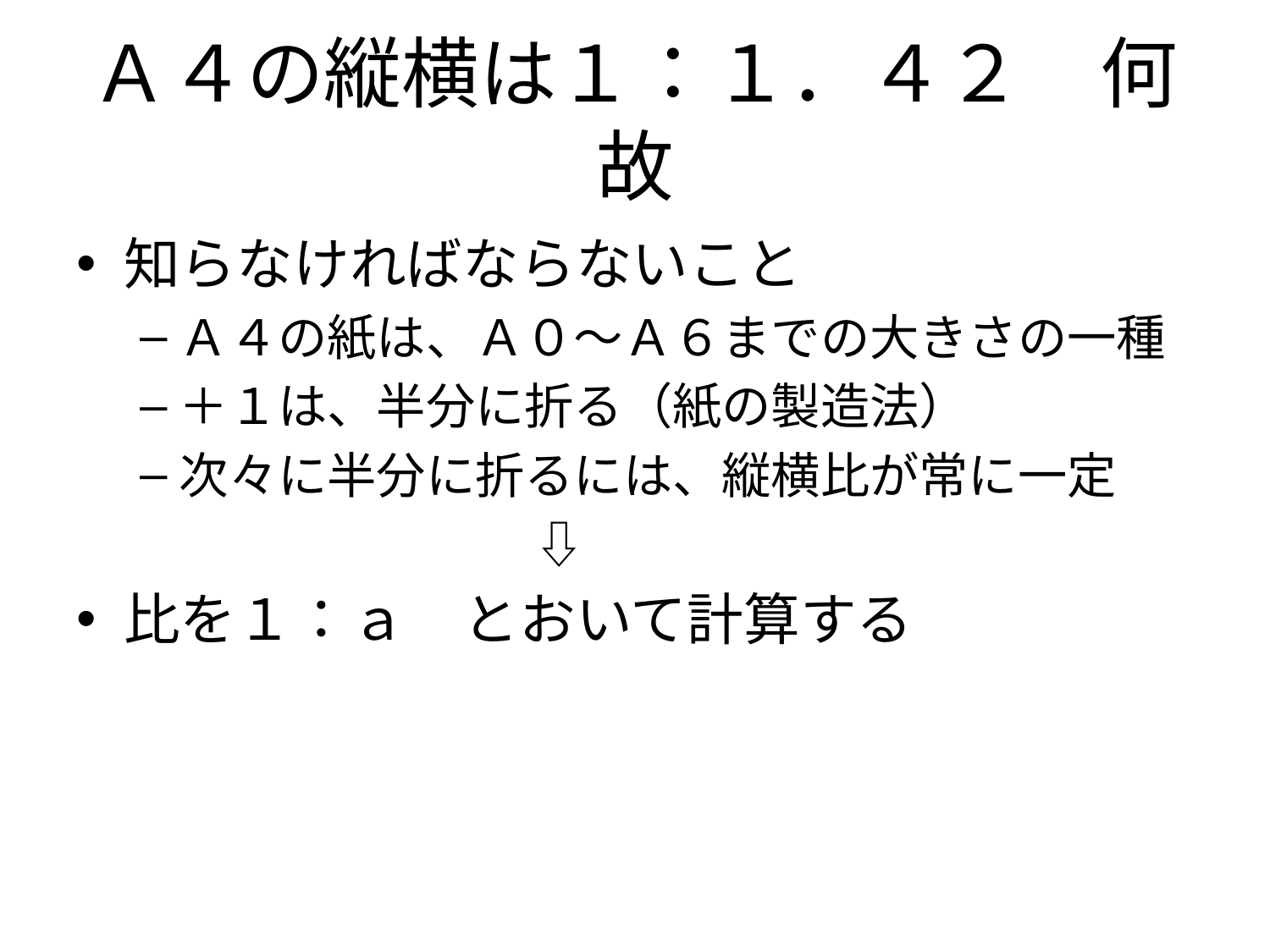

# Ａ４の縦横は１：１．４２　何故
知らなければならないこと
Ａ４の紙は、Ａ０～Ａ６までの大きさの一種
＋１は、半分に折る（紙の製造法）
次々に半分に折るには、縦横比が常に一定
　　　　　　　　⇩
比を１：ａ　とおいて計算する